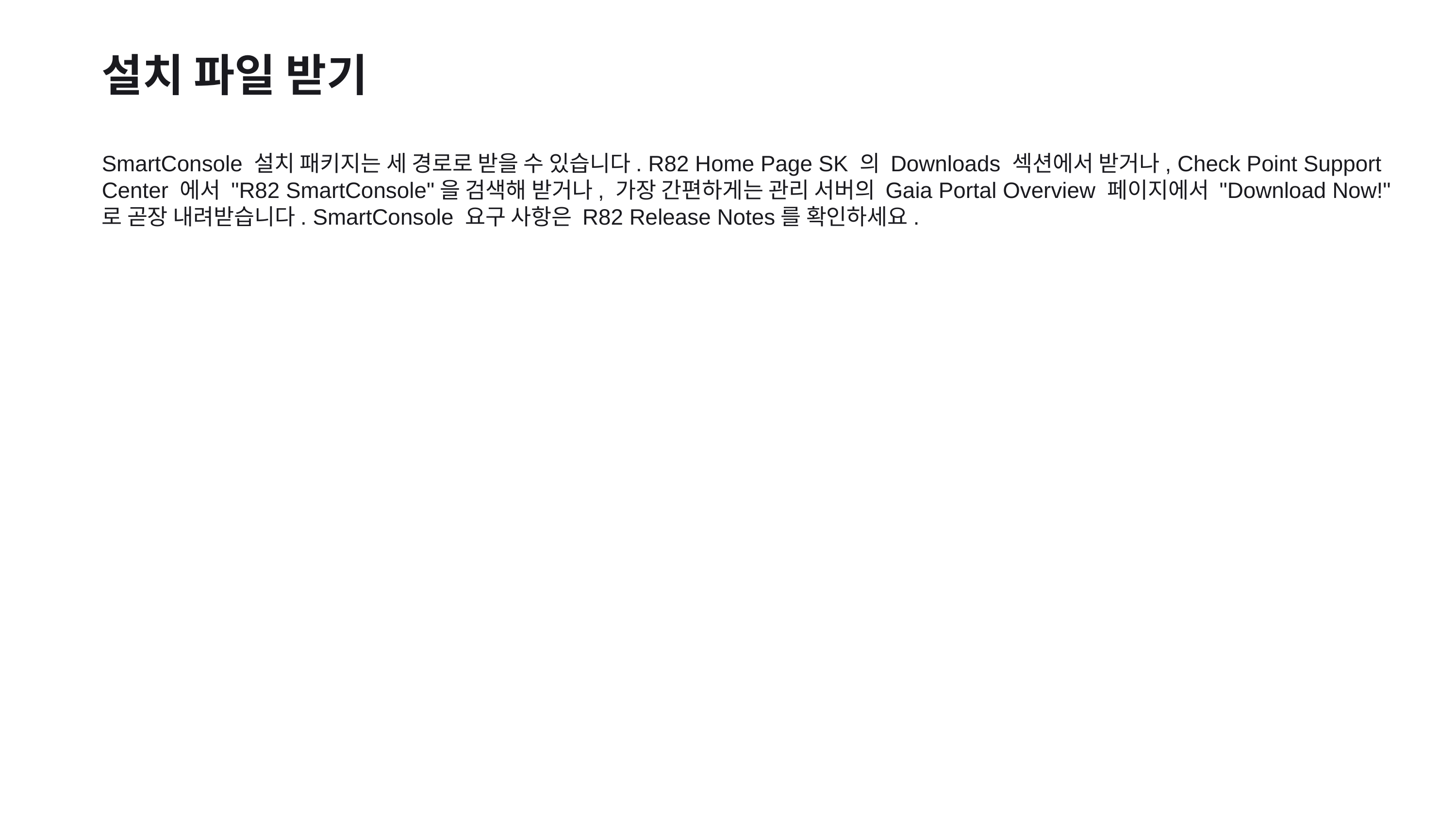

설치 파일 받기
SmartConsole 설치 패키지는 세 경로로 받을 수 있습니다. R82 Home Page SK 의 Downloads 섹션에서 받거나, Check Point Support Center 에서 "R82 SmartConsole"을 검색해 받거나, 가장 간편하게는 관리 서버의 Gaia Portal Overview 페이지에서 "Download Now!" 로 곧장 내려받습니다. SmartConsole 요구 사항은 R82 Release Notes를 확인하세요.